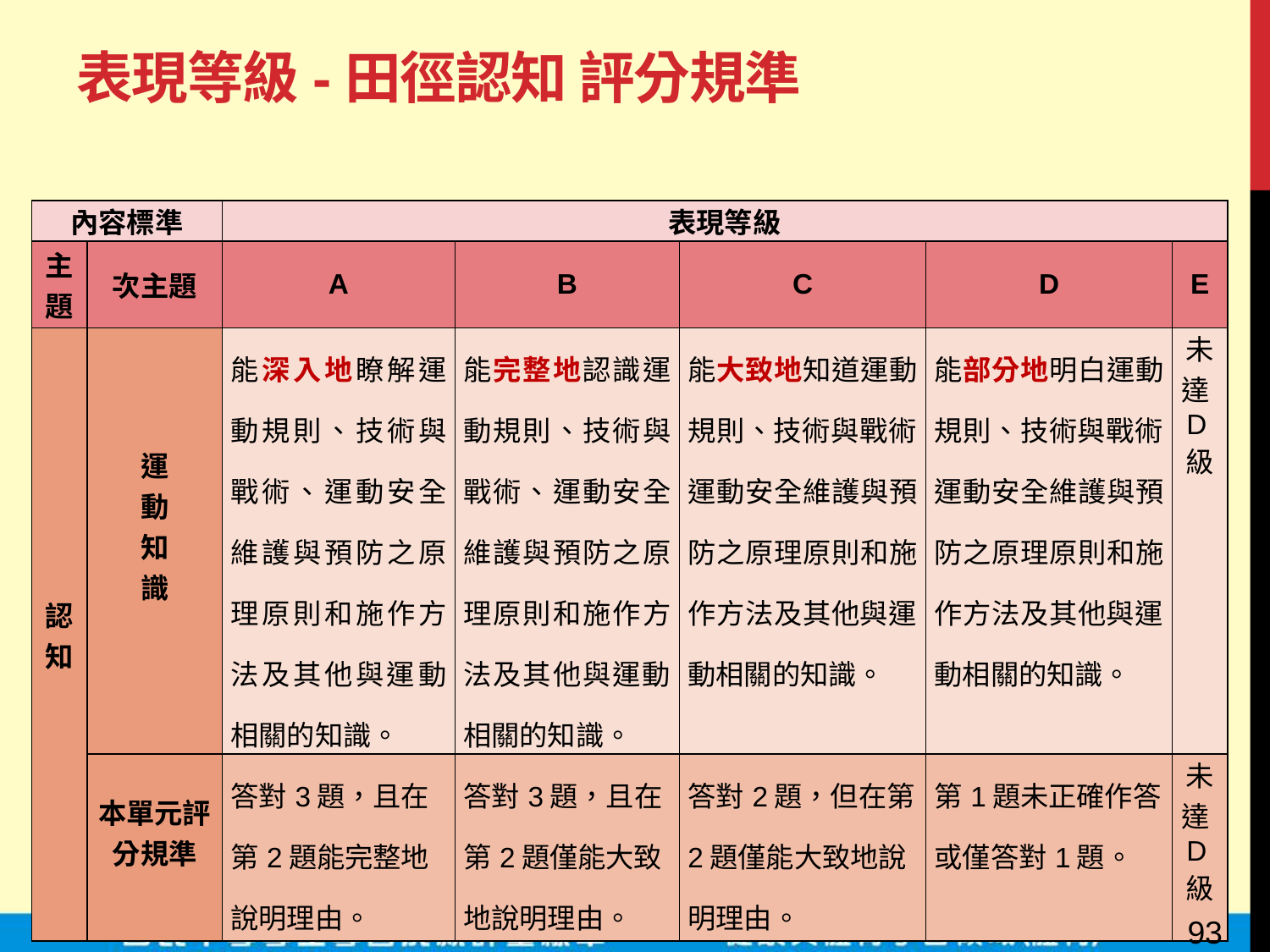

# 表現等級-田徑認知 評分規準
| 內容標準 |  | 表現等級 |  |  |  |  |
| --- | --- | --- | --- | --- | --- | --- |
| 主題 | 次主題 | A | B | C | D | E |
| 認知 | 運 動 知 識 | 能深入地瞭解運動規則、技術與戰術、運動安全維護與預防之原理原則和施作方法及其他與運動相關的知識。 | 能完整地認識運動規則、技術與戰術、運動安全維護與預防之原理原則和施作方法及其他與運動相關的知識。 | 能大致地知道運動規則、技術與戰術、運動安全維護與預防之原理原則和施作方法及其他與運動相關的知識。 | 能部分地明白運動規則、技術與戰術、運動安全維護與預防之原理原則和施作方法及其他與運動相關的知識。 | 未達D級 |
|  | 本單元評分規準 | 答對3題，且在第2題能完整地說明理由。 | 答對3題，且在第2題僅能大致地說明理由。 | 答對2題，但在第2題僅能大致地說明理由。 | 第1題未正確作答或僅答對1題。 | 未達D級 |
93